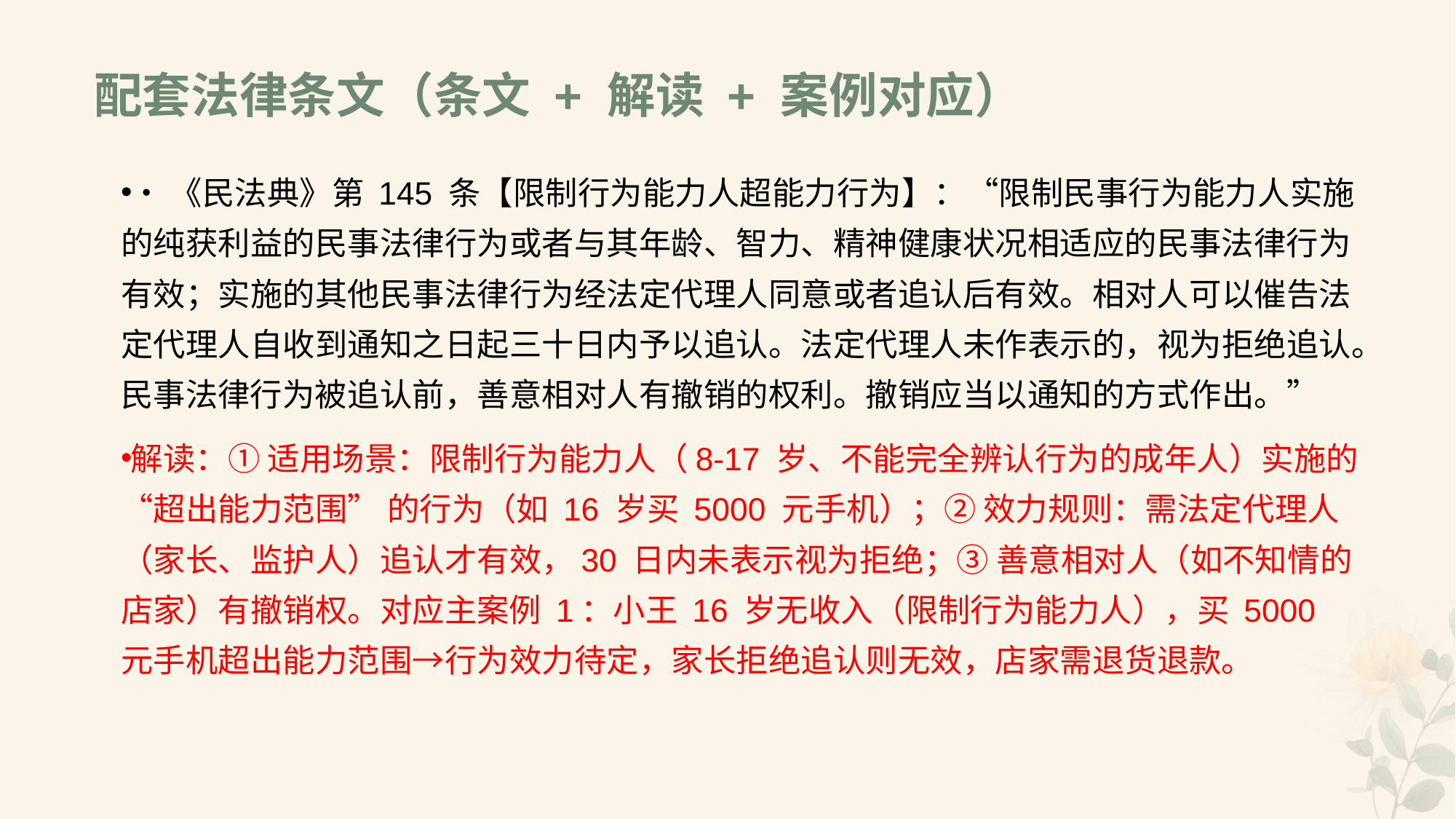

# 配套法律条文（条文 + 解读 + 案例对应）
•《民法典》第 145 条【限制行为能力人超能力行为】：“限制民事行为能力人实施的纯获利益的民事法律行为或者与其年龄、智力、精神健康状况相适应的民事法律行为有效；实施的其他民事法律行为经法定代理人同意或者追认后有效。相对人可以催告法定代理人自收到通知之日起三十日内予以追认。法定代理人未作表示的，视为拒绝追认。民事法律行为被追认前，善意相对人有撤销的权利。撤销应当以通知的方式作出。”
解读：① 适用场景：限制行为能力人（8-17 岁、不能完全辨认行为的成年人）实施的 “超出能力范围” 的行为（如 16 岁买 5000 元手机）；② 效力规则：需法定代理人（家长、监护人）追认才有效，30 日内未表示视为拒绝；③ 善意相对人（如不知情的店家）有撤销权。对应主案例 1：小王 16 岁无收入（限制行为能力人），买 5000 元手机超出能力范围→行为效力待定，家长拒绝追认则无效，店家需退货退款。